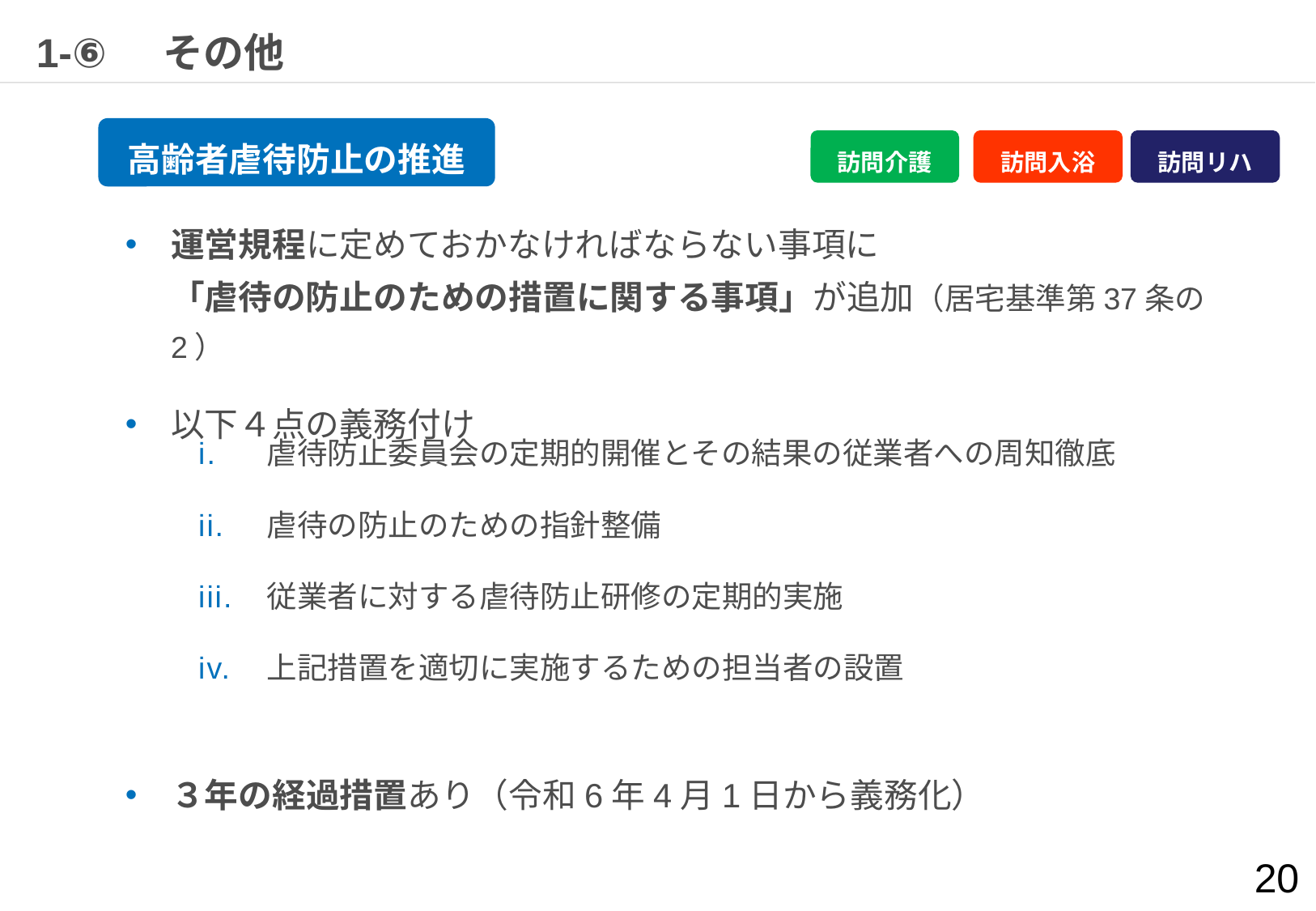

# 1-⑥　その他
高齢者虐待防止の推進
訪問入浴
訪問リハ
訪問介護
運営規程に定めておかなければならない事項に
「虐待の防止のための措置に関する事項」が追加（居宅基準第37条の2）
以下４点の義務付け

３年の経過措置あり（令和6年4月1日から義務化）
虐待防止委員会の定期的開催とその結果の従業者への周知徹底
虐待の防止のための指針整備
従業者に対する虐待防止研修の定期的実施
上記措置を適切に実施するための担当者の設置
20